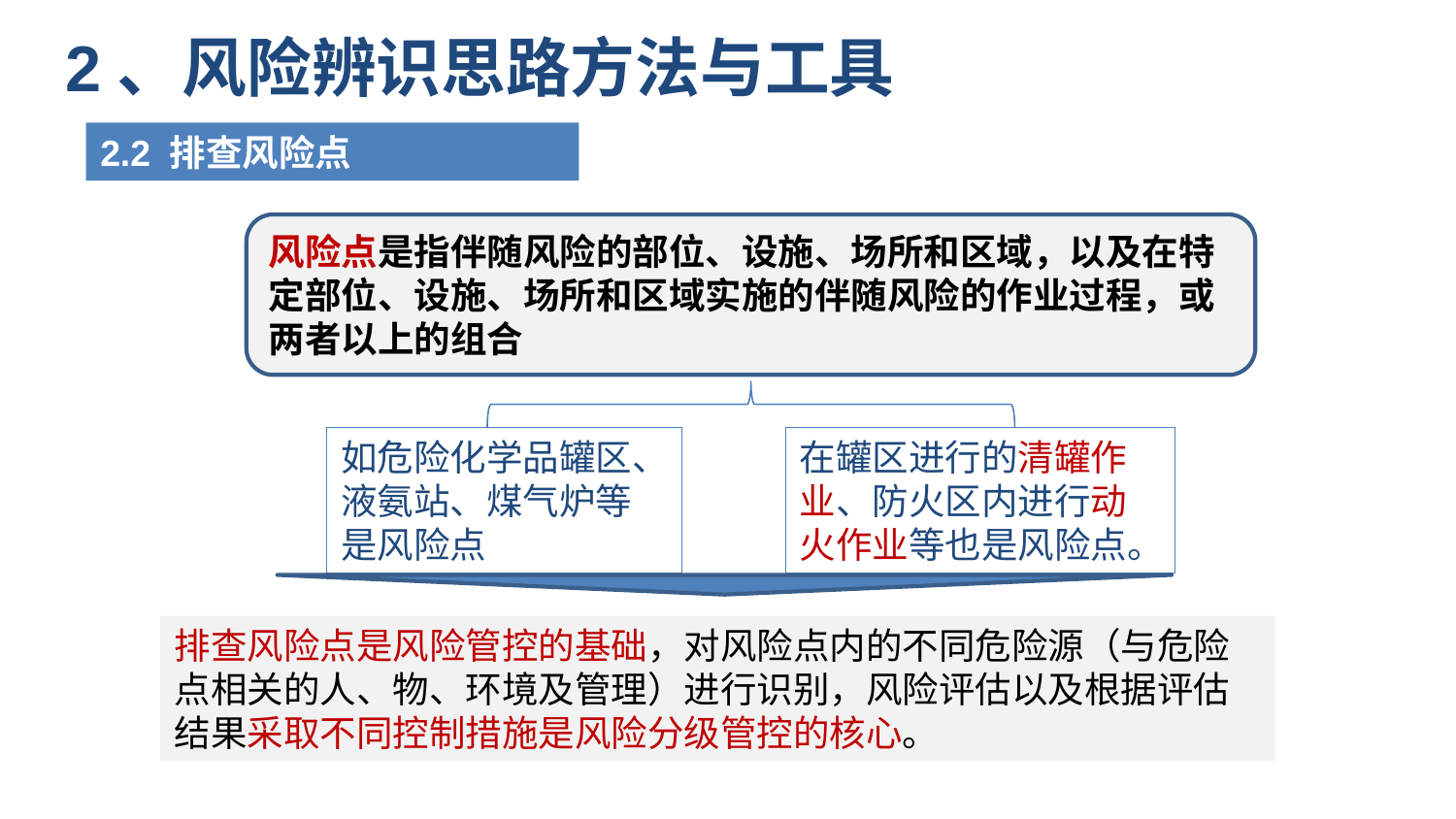

2、风险辨识思路方法与工具
2.2 排查风险点

风险点是指伴随风险的部位、设施、场所和区域，以及在特定部位、设施、场所和区域实施的伴随风险的作业过程，或两者以上的组合
如危险化学品罐区、液氨站、煤气炉等是风险点
在罐区进行的清罐作业、防火区内进行动火作业等也是风险点。

排查风险点是风险管控的基础，对风险点内的不同危险源（与危险点相关的人、物、环境及管理）进行识别，风险评估以及根据评估结果采取不同控制措施是风险分级管控的核心。